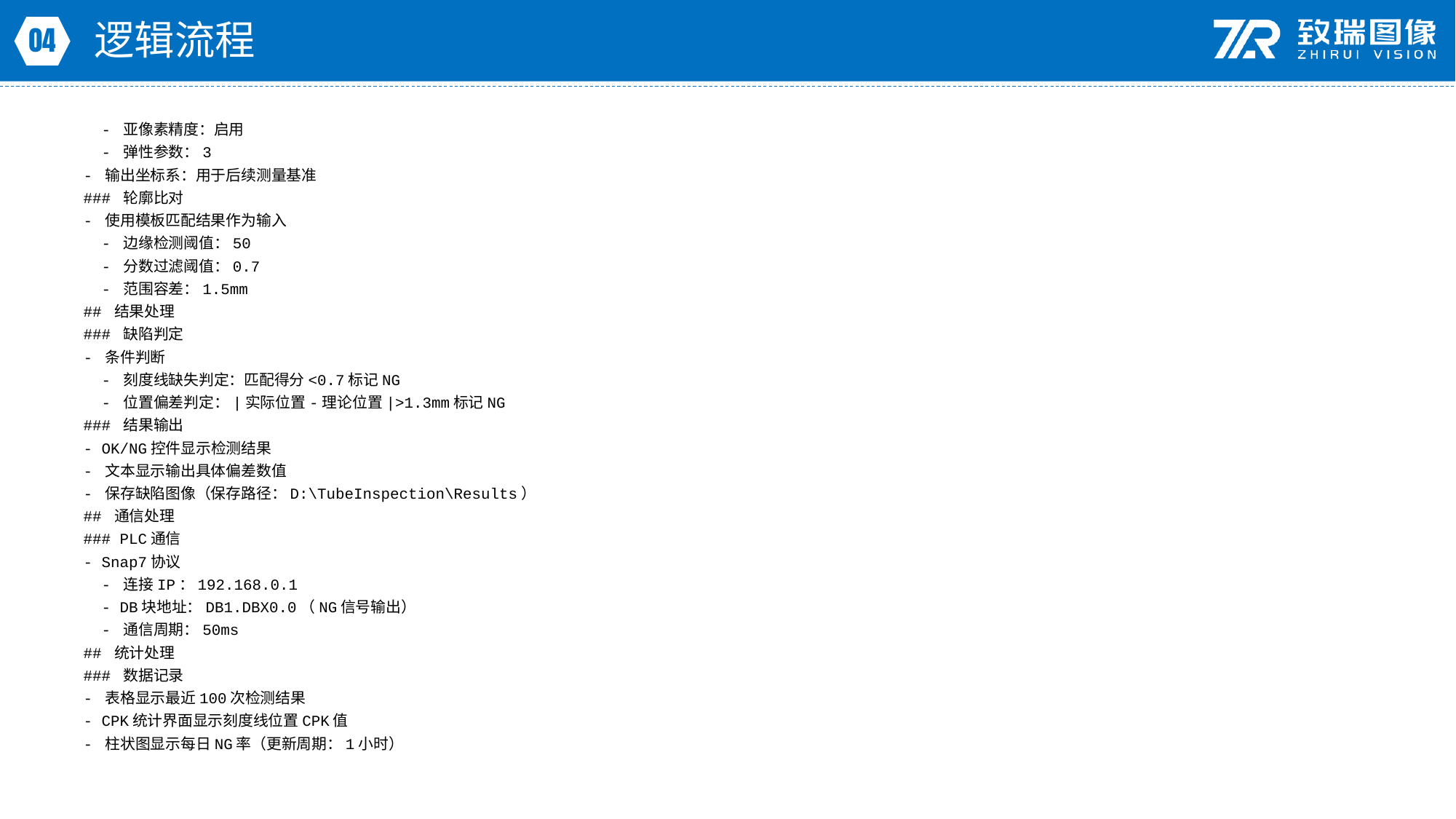

逻辑流程
04

  - 亚像素精度：启用
  - 弹性参数：3
- 输出坐标系：用于后续测量基准
### 轮廓比对
- 使用模板匹配结果作为输入
  - 边缘检测阈值：50
  - 分数过滤阈值：0.7
  - 范围容差：1.5mm
## 结果处理
### 缺陷判定
- 条件判断
  - 刻度线缺失判定：匹配得分<0.7标记NG
  - 位置偏差判定：|实际位置-理论位置|>1.3mm标记NG
### 结果输出
- OK/NG控件显示检测结果
- 文本显示输出具体偏差数值
- 保存缺陷图像（保存路径：D:\TubeInspection\Results）
## 通信处理
### PLC通信
- Snap7协议
  - 连接IP：192.168.0.1
  - DB块地址：DB1.DBX0.0（NG信号输出）
  - 通信周期：50ms
## 统计处理
### 数据记录
- 表格显示最近100次检测结果
- CPK统计界面显示刻度线位置CPK值
- 柱状图显示每日NG率（更新周期：1小时）